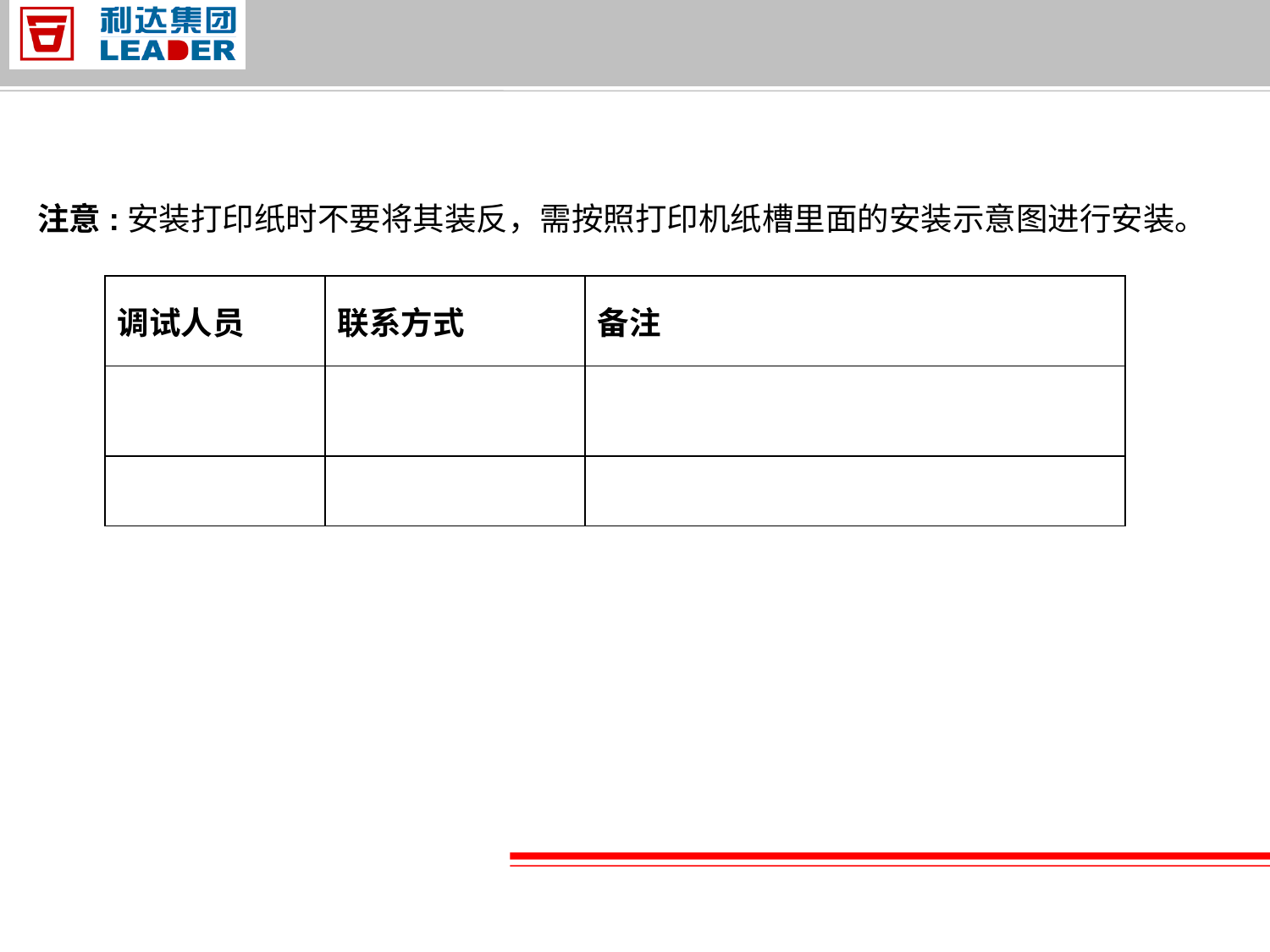

注意:安装打印纸时不要将其装反，需按照打印机纸槽里面的安装示意图进行安装。
| 调试人员 | 联系方式 | 备注 |
| --- | --- | --- |
|  |  |  |
|  |  |  |